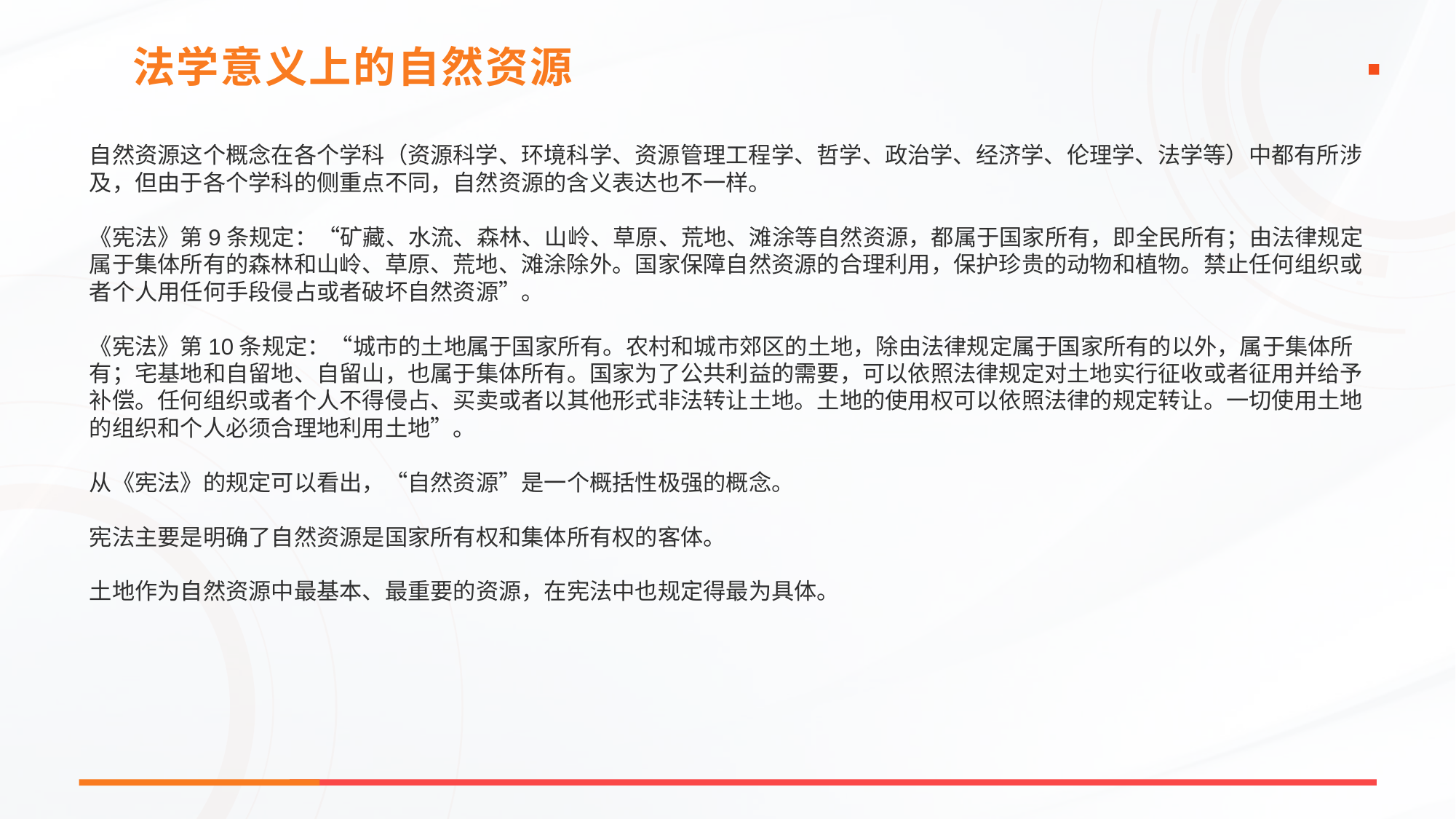

法学意义上的自然资源
自然资源这个概念在各个学科（资源科学、环境科学、资源管理工程学、哲学、政治学、经济学、伦理学、法学等）中都有所涉及，但由于各个学科的侧重点不同，自然资源的含义表达也不一样。

《宪法》第9条规定：“矿藏、水流、森林、山岭、草原、荒地、滩涂等自然资源，都属于国家所有，即全民所有；由法律规定属于集体所有的森林和山岭、草原、荒地、滩涂除外。国家保障自然资源的合理利用，保护珍贵的动物和植物。禁止任何组织或者个人用任何手段侵占或者破坏自然资源”。

《宪法》第10条规定：“城市的土地属于国家所有。农村和城市郊区的土地，除由法律规定属于国家所有的以外，属于集体所有；宅基地和自留地、自留山，也属于集体所有。国家为了公共利益的需要，可以依照法律规定对土地实行征收或者征用并给予补偿。任何组织或者个人不得侵占、买卖或者以其他形式非法转让土地。土地的使用权可以依照法律的规定转让。一切使用土地的组织和个人必须合理地利用土地”。

从《宪法》的规定可以看出，“自然资源”是一个概括性极强的概念。

宪法主要是明确了自然资源是国家所有权和集体所有权的客体。

土地作为自然资源中最基本、最重要的资源，在宪法中也规定得最为具体。